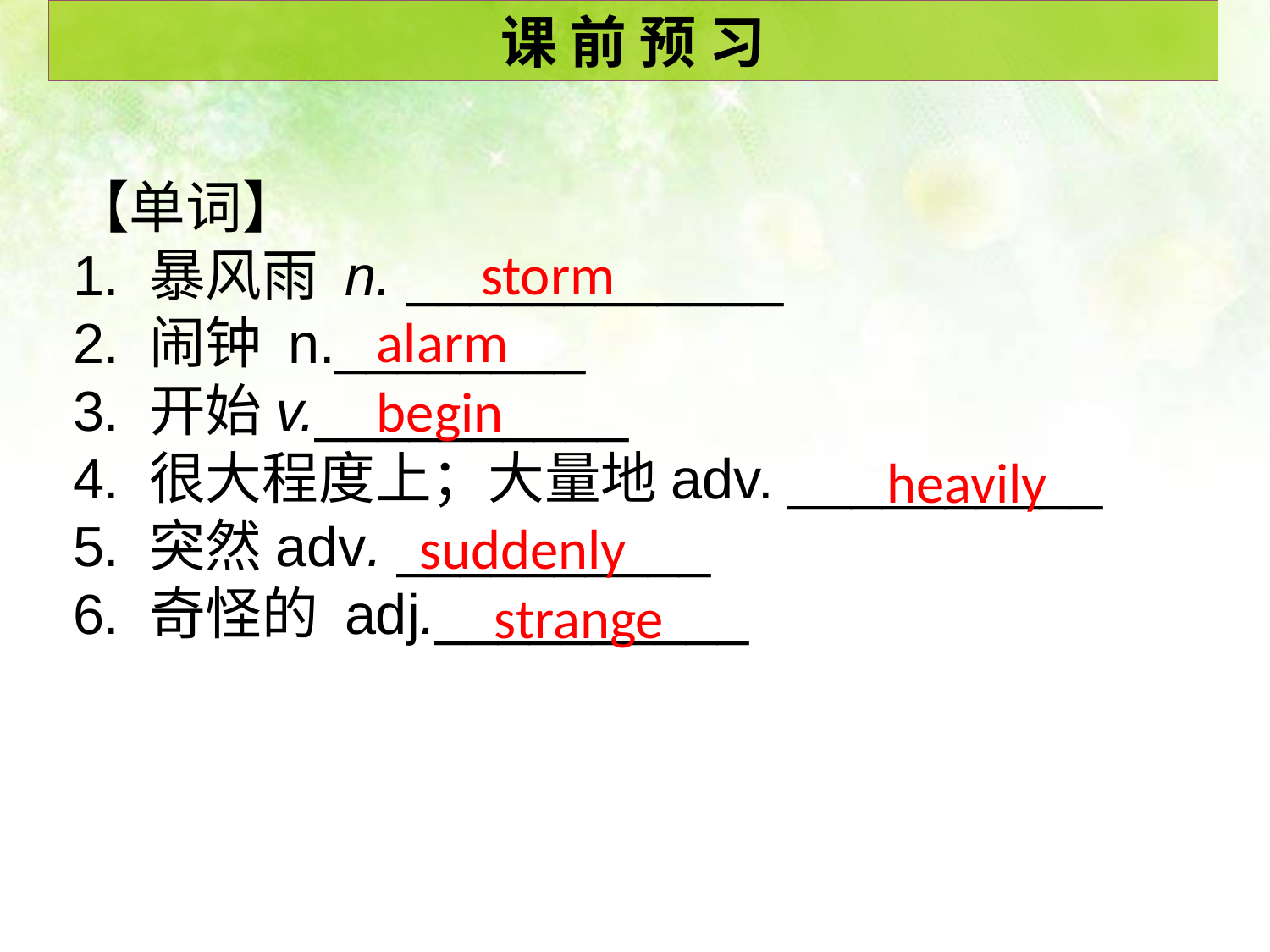

课 前 预 习
【单词】
1. 暴风雨 n. ____________
2. 闹钟 n.________
3. 开始v.__________
4. 很大程度上；大量地adv. __________
5. 突然adv. __________
6. 奇怪的 adj.__________
storm
alarm
begin
heavily
suddenly
strange